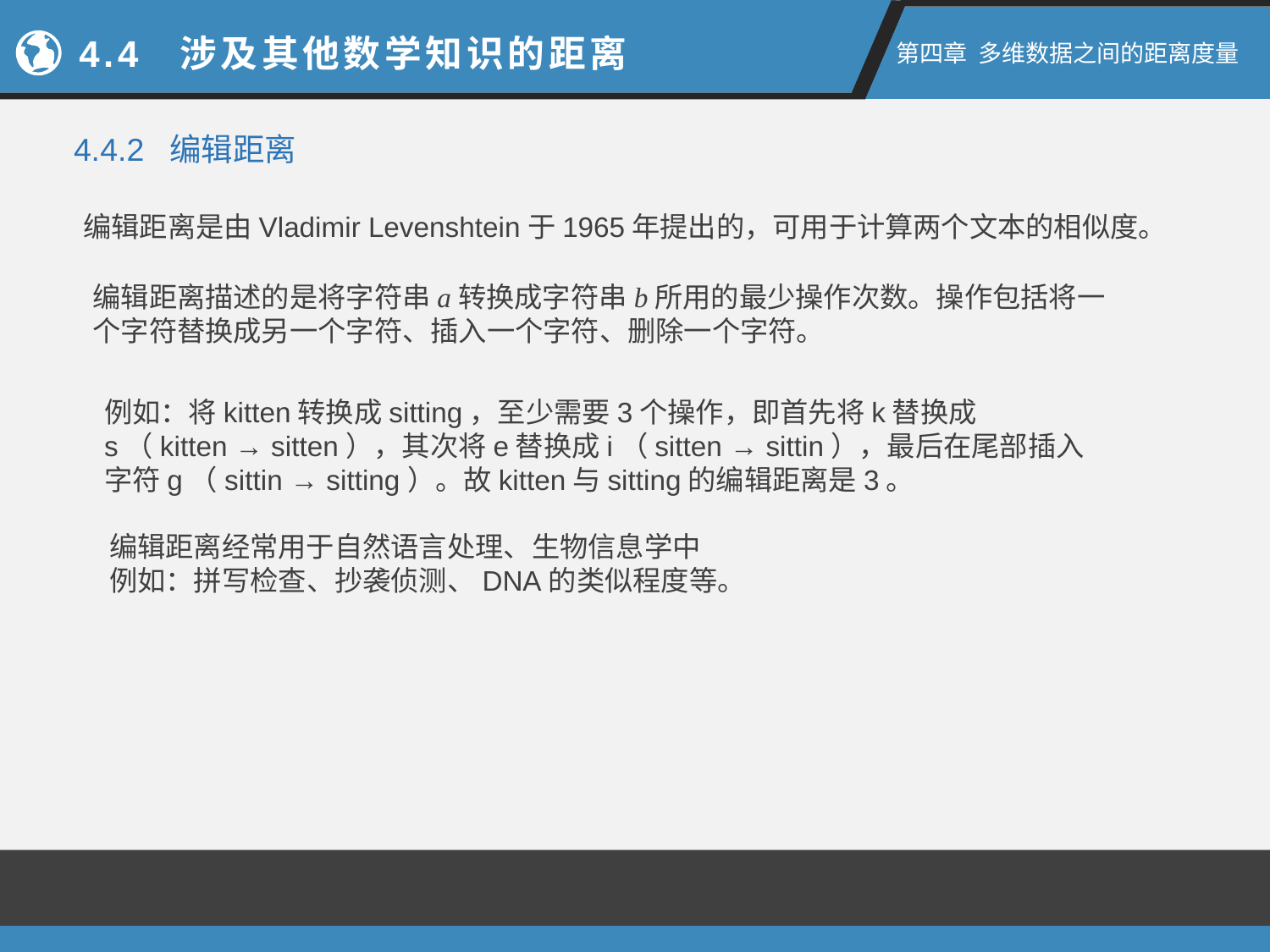

4.4  涉及其他数学知识的距离

第四章  多维数据之间的距离度量
4.4.2  编辑距离

编辑距离是由Vladimir Levenshtein于1965年提出的，可用于计算两个文本的相似度。
编辑距离描述的是将字符串a转换成字符串b所用的最少操作次数。操作包括将一个字符替换成另一个字符、插入一个字符、删除一个字符。
例如：将kitten转换成sitting，至少需要3个操作，即首先将k替换成s（kitten → sitten），其次将e替换成i（sitten → sittin），最后在尾部插入字符g（sittin → sitting）。故kitten与sitting的编辑距离是3。
编辑距离经常用于自然语言处理、生物信息学中
例如：拼写检查、抄袭侦测、DNA的类似程度等。